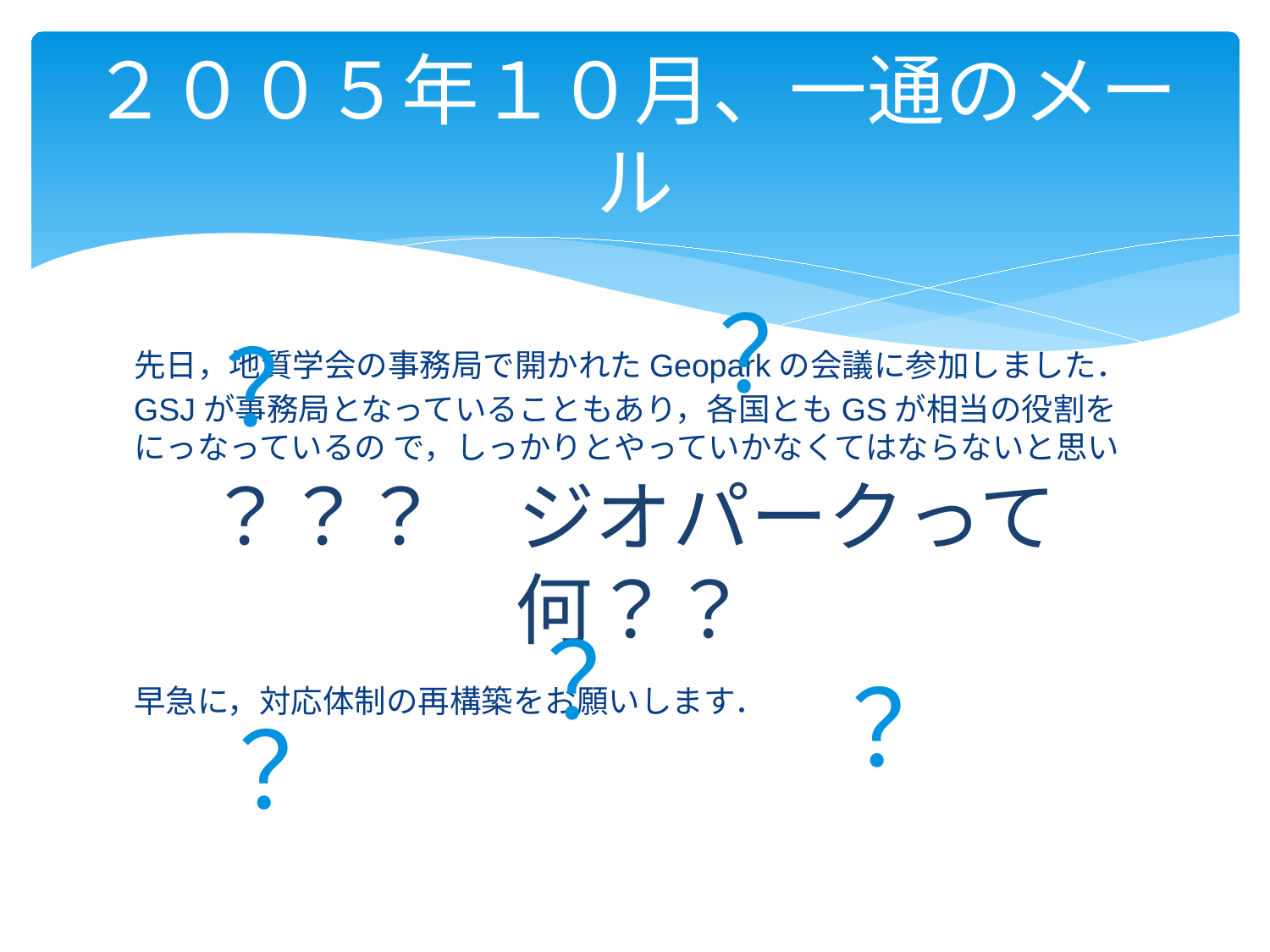

# ２００５年１０月、一通のメール

先日，地質学会の事務局で開かれたGeoparkの会議に参加しました．
GSJが事務局となっていることもあり，各国ともGSが相当の役割をにっなっているの で，しっかりとやっていかなくてはならないと思います．
ーーーーー中略ーーーーーー
２００６年ベルファストの会議には代表団を出してプレゼンをして欲しい．

早急に，対応体制の再構築をお願いします．
？
？
？？？　ジオパークって何？？
？
？
？